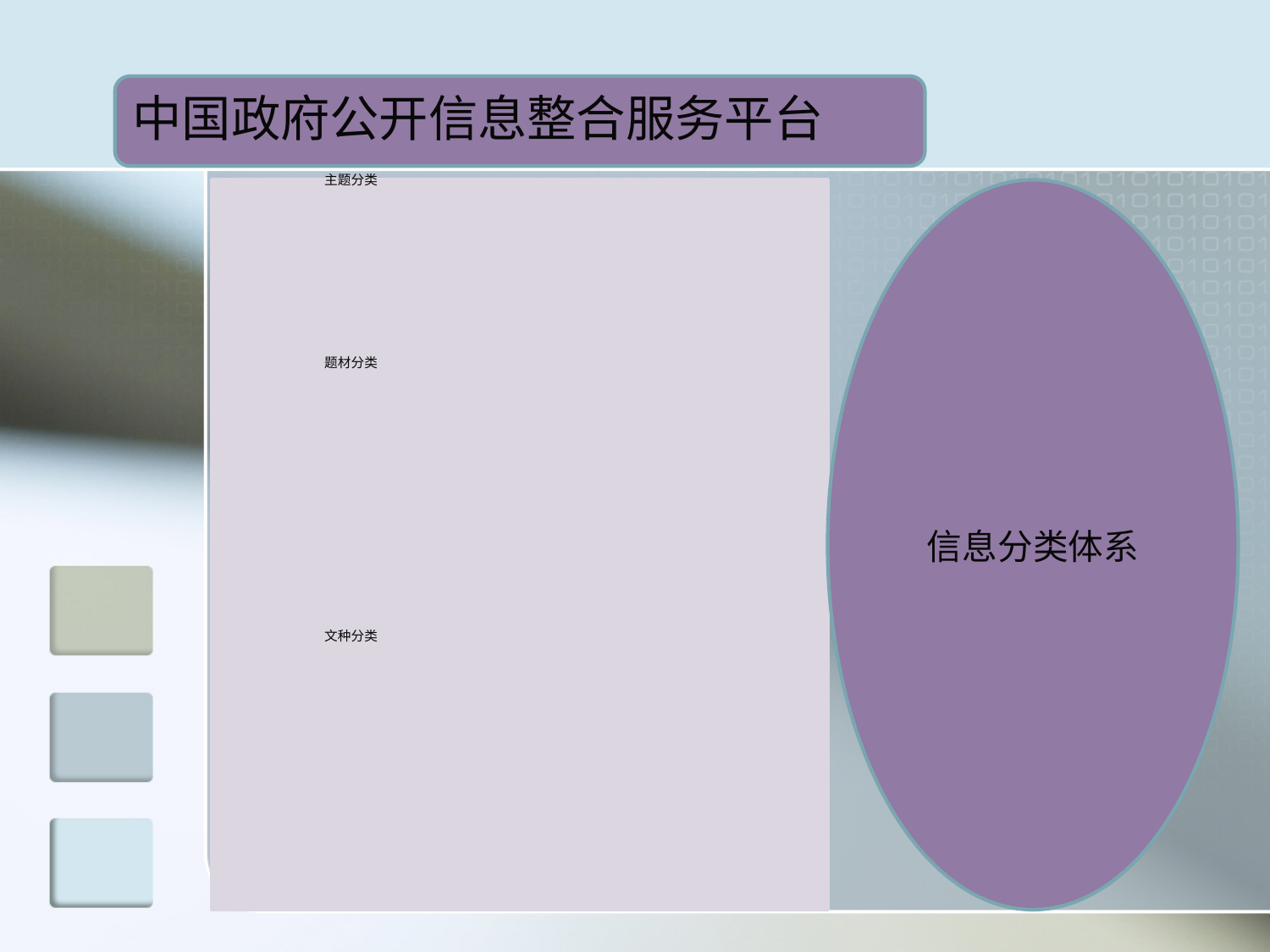

中国政府公开信息整合服务平台
信息分类体系
题材分类
文种分类
主题分类